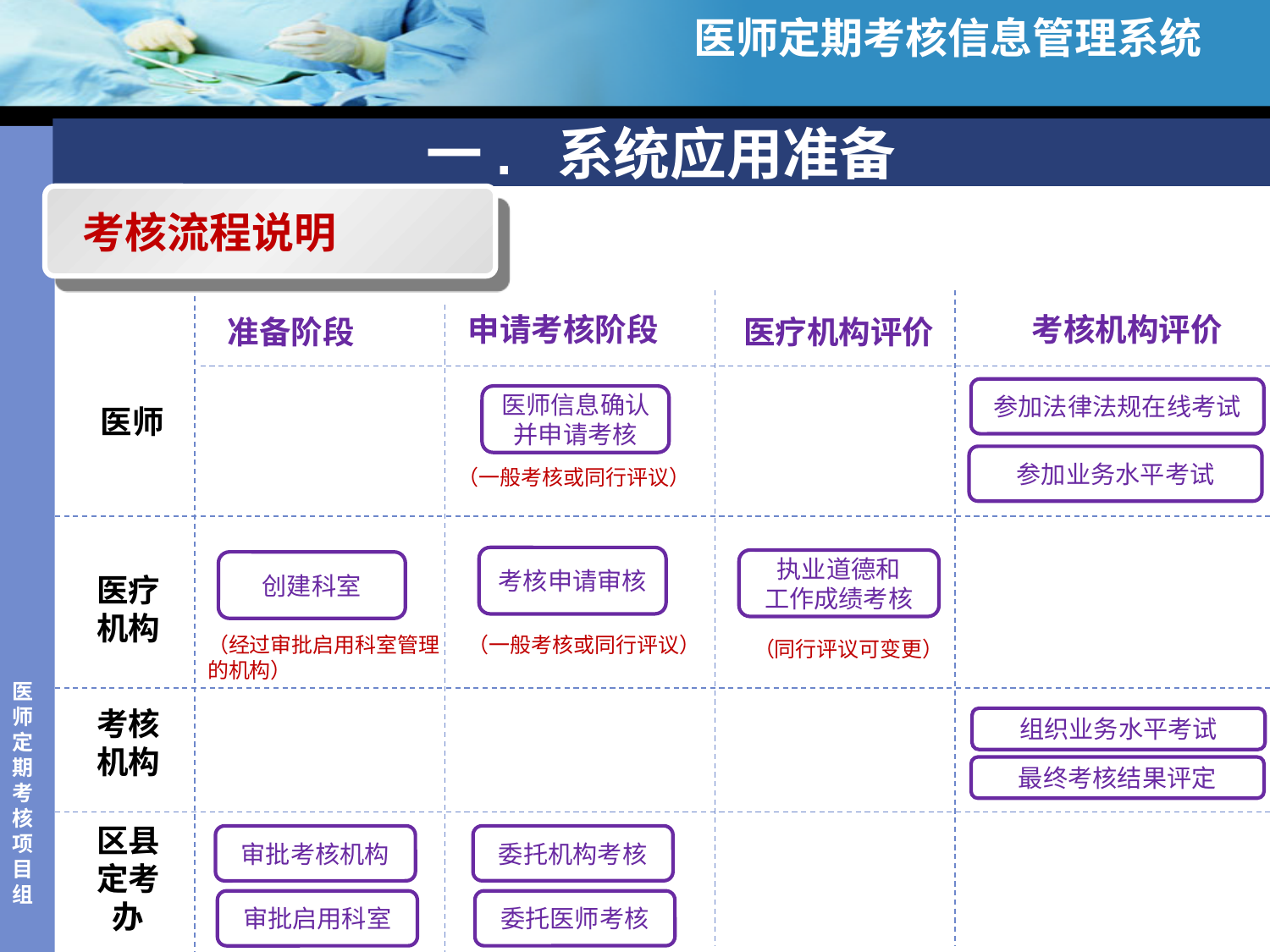

医师定期考核信息管理系统
# 一.  系统应用准备

考核流程说明
申请考核阶段
考核机构评价
准备阶段
医疗机构评价
医师
参加法律法规在线考试
医师信息确认并申请考核
参加业务水平考试
（一般考核或同行评议）
医疗机构
考核申请审核
执业道德和
工作成绩考核
创建科室
（一般考核或同行评议）
（经过审批启用科室管理的机构）
（同行评议可变更）
考核机构
组织业务水平考试
最终考核结果评定
区县定考办
委托机构考核
审批考核机构
委托医师考核
审批启用科室